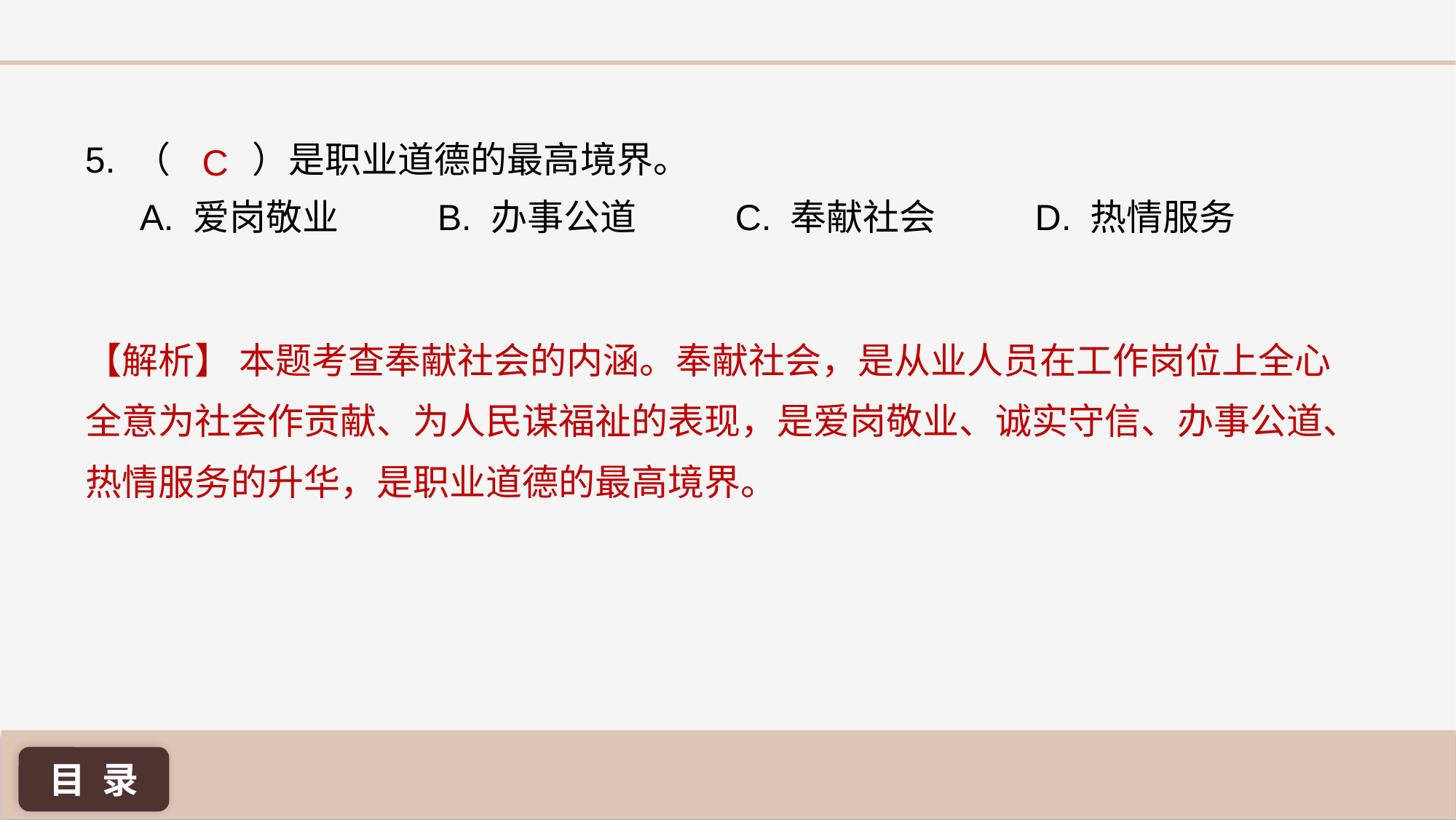

C
5. （          ）是职业道德的最高境界。
A. 爱岗敬业           B. 办事公道           C. 奉献社会           D. 热情服务
【解析】 本题考查奉献社会的内涵。奉献社会，是从业人员在工作岗位上全心全意为社会作贡献、为人民谋福祉的表现，是爱岗敬业、诚实守信、办事公道、热情服务的升华，是职业道德的最高境界。